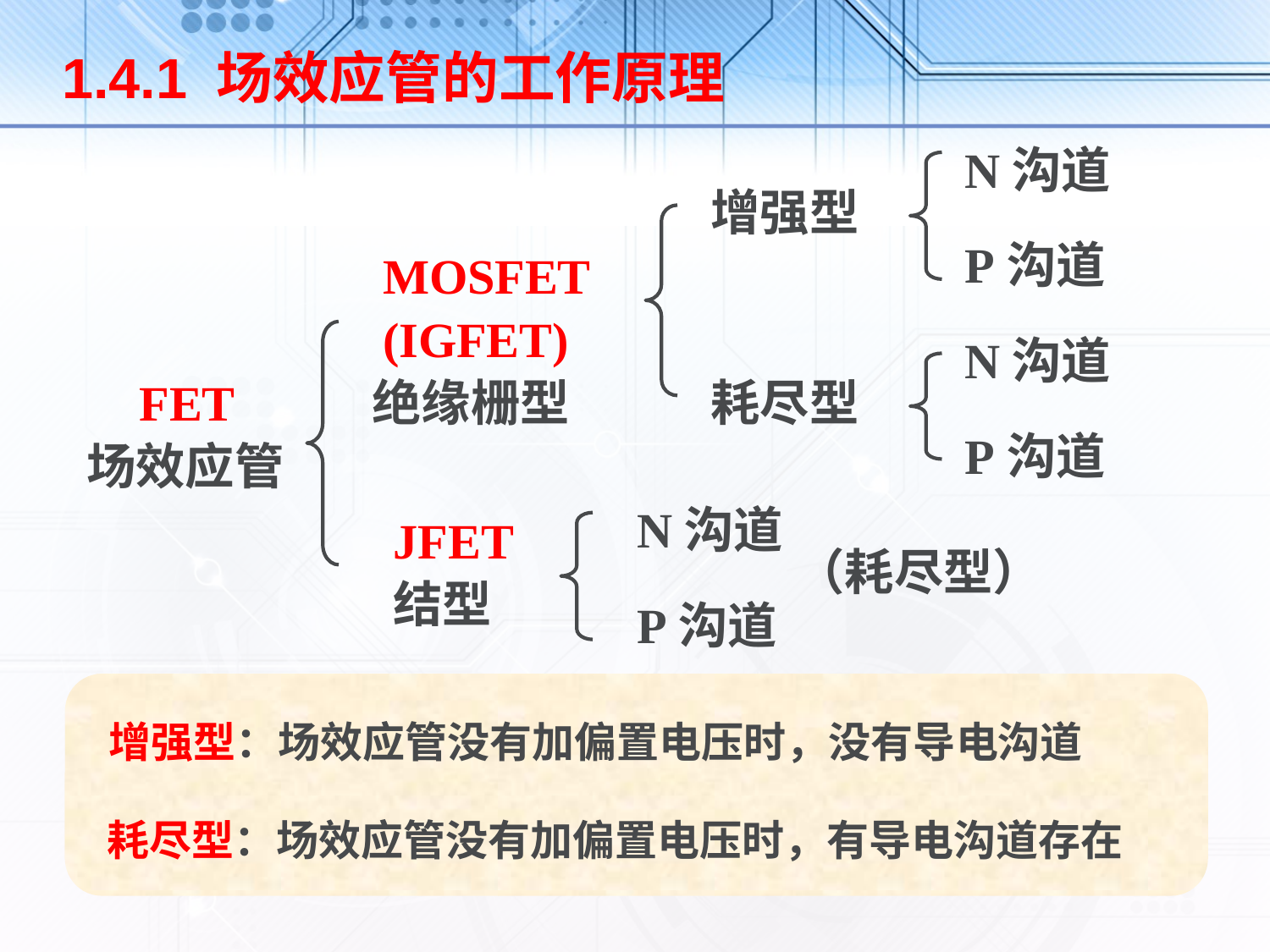

1.4.1 场效应管的工作原理
N沟道

增强型

P沟道
MOSFET
(IGFET)
绝缘栅型

N沟道

FET
场效应管
耗尽型
P沟道
N沟道

JFET
结型
（耗尽型）
P沟道

增强型：场效应管没有加偏置电压时，没有导电沟道
耗尽型：场效应管没有加偏置电压时，有导电沟道存在